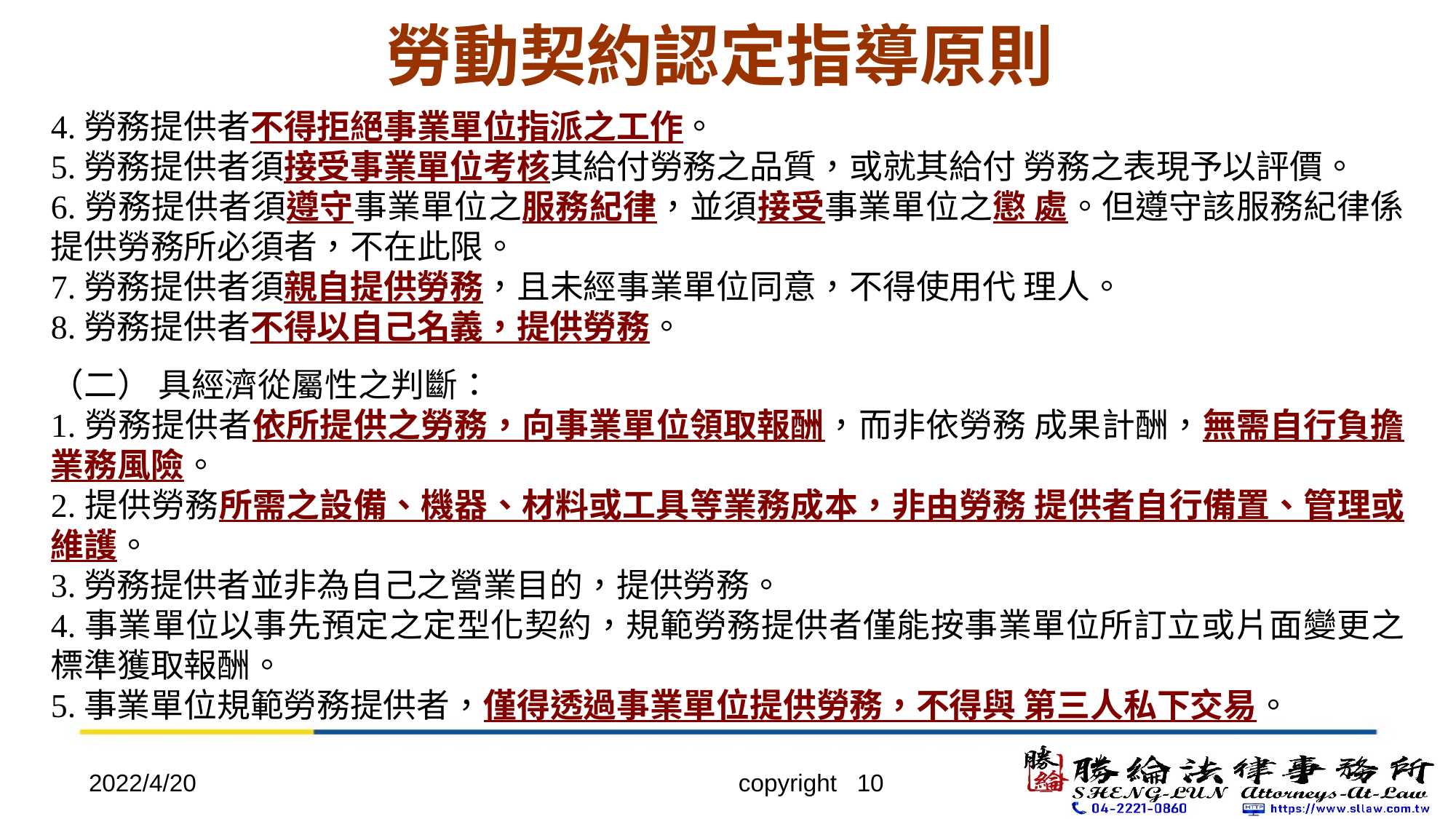

# 勞動契約認定指導原則
4.勞務提供者不得拒絕事業單位指派之工作。
5.勞務提供者須接受事業單位考核其給付勞務之品質，或就其給付 勞務之表現予以評價。
6.勞務提供者須遵守事業單位之服務紀律，並須接受事業單位之懲 處。但遵守該服務紀律係提供勞務所必須者，不在此限。
7.勞務提供者須親自提供勞務，且未經事業單位同意，不得使用代 理人。
8.勞務提供者不得以自己名義，提供勞務。

（二） 具經濟從屬性之判斷：
1.勞務提供者依所提供之勞務，向事業單位領取報酬，而非依勞務 成果計酬，無需自行負擔業務風險。
2.提供勞務所需之設備、機器、材料或工具等業務成本，非由勞務 提供者自行備置、管理或維護。
3.勞務提供者並非為自己之營業目的，提供勞務。
4.事業單位以事先預定之定型化契約，規範勞務提供者僅能按事業單位所訂立或片面變更之標準獲取報酬。
5.事業單位規範勞務提供者，僅得透過事業單位提供勞務，不得與 第三人私下交易。

2022/4/20
copyright   10